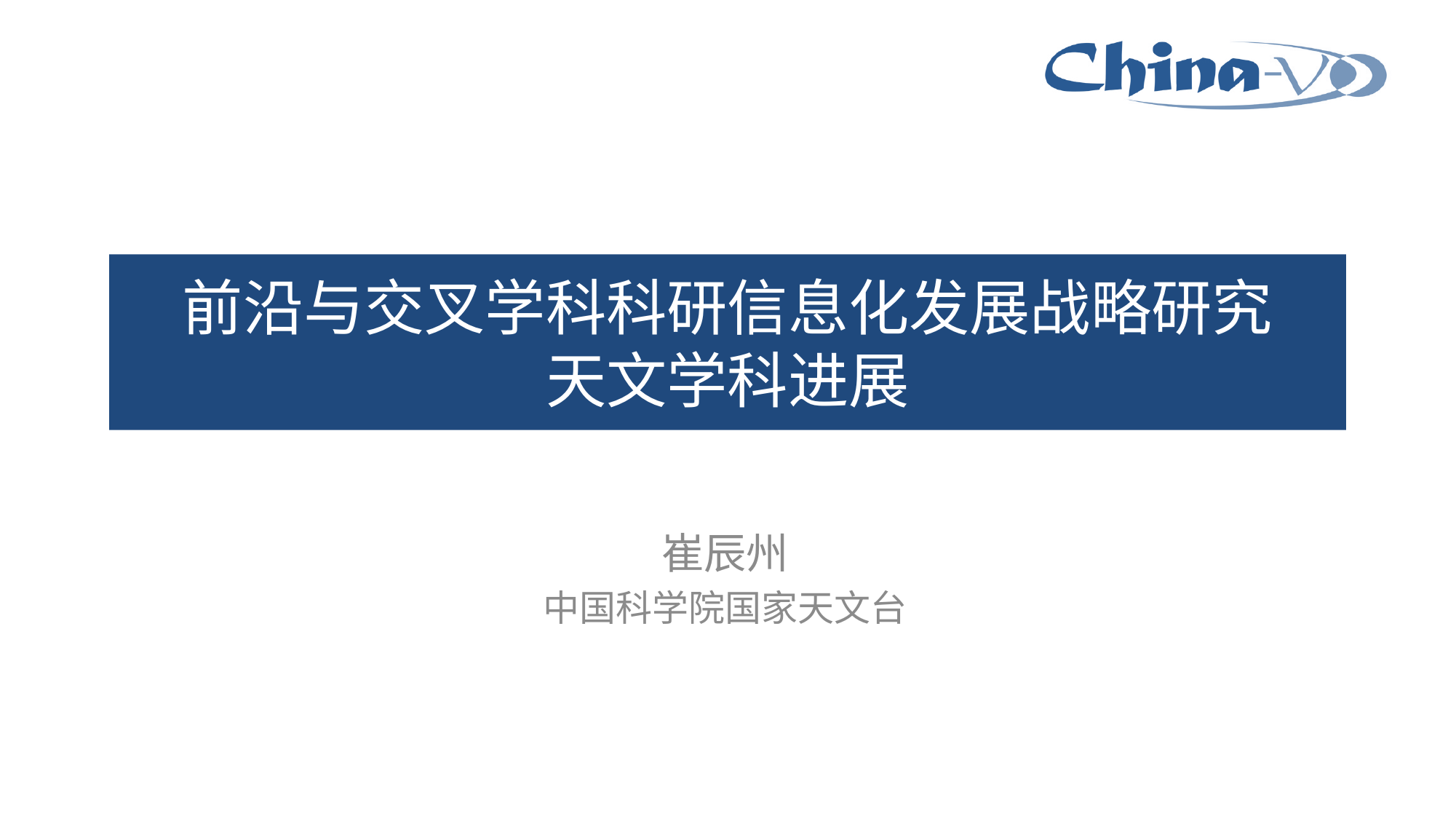

# 前沿与交叉学科科研信息化发展战略研究 天文学科进展
崔辰州
中国科学院国家天文台